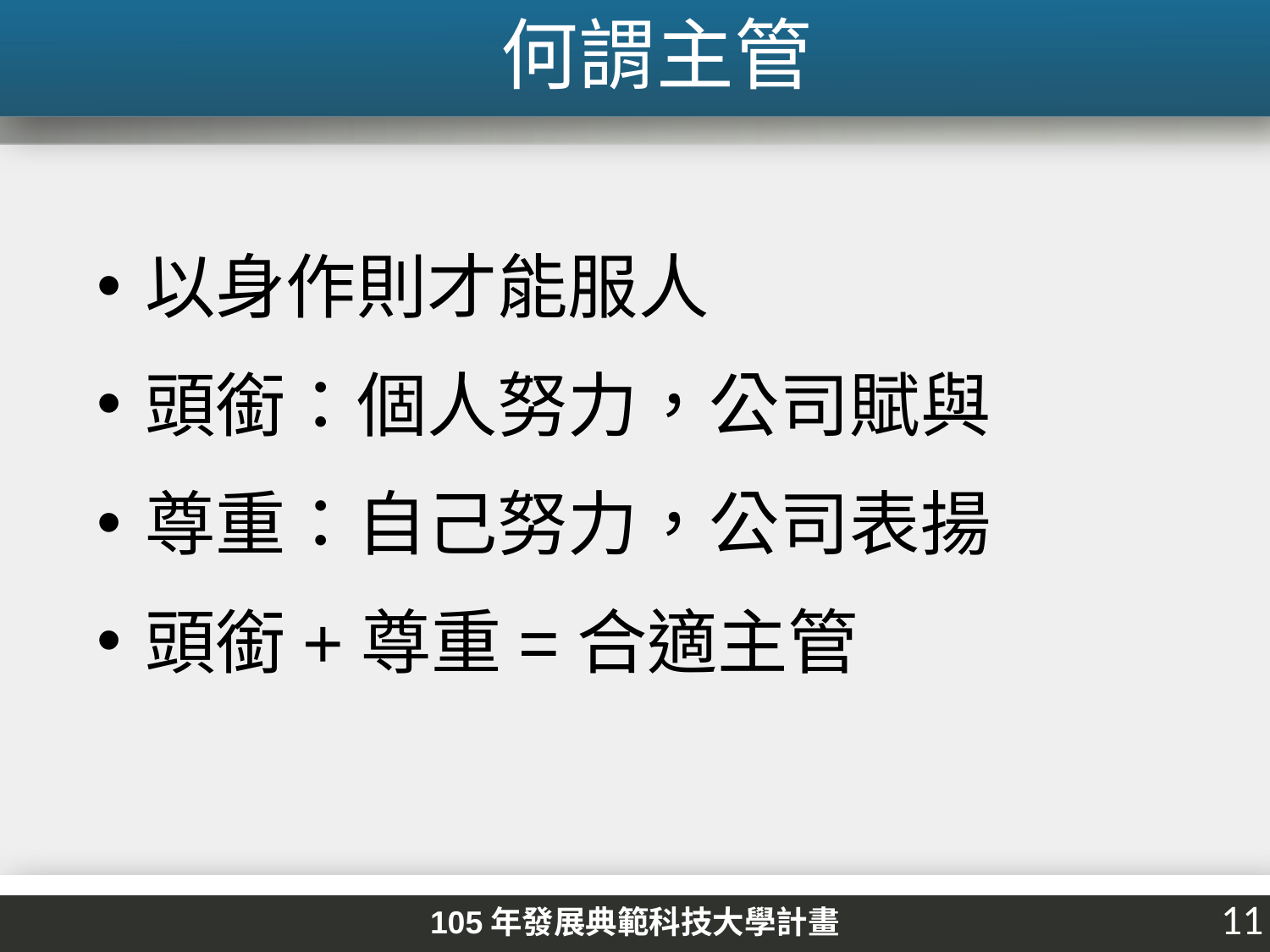

# 何謂主管
以身作則才能服人

頭銜：個人努力，公司賦與

尊重：自己努力，公司表揚

頭銜+尊重=合適主管